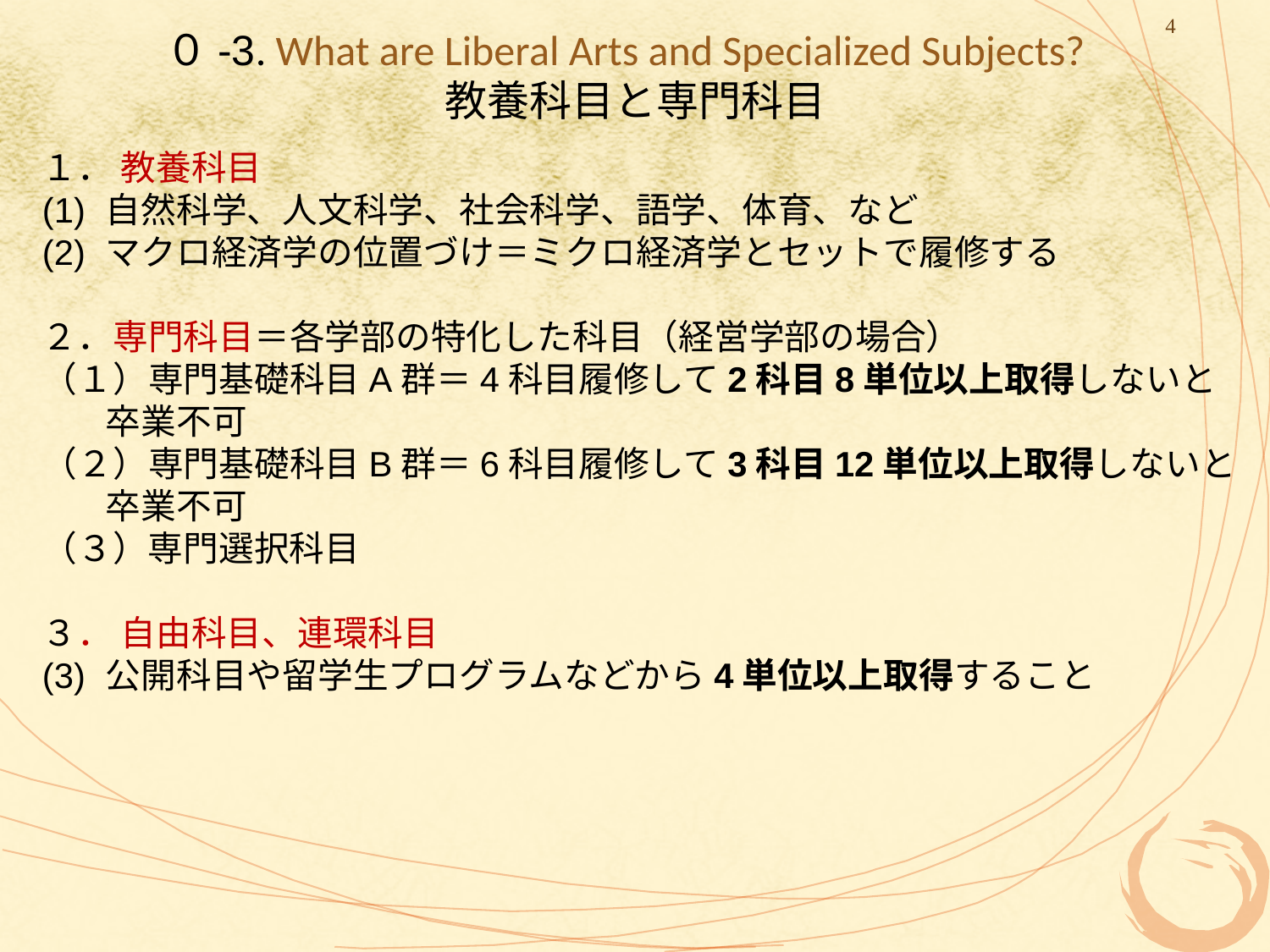

# ０-3. What are Liberal Arts and Specialized Subjects? 教養科目と専門科目
4
１． 教養科目
自然科学、人文科学、社会科学、語学、体育、など
マクロ経済学の位置づけ＝ミクロ経済学とセットで履修する

２．専門科目＝各学部の特化した科目（経営学部の場合）
（１）専門基礎科目A群＝4科目履修して2科目8単位以上取得しないと卒業不可
（２）専門基礎科目B群＝6科目履修して3科目12単位以上取得しないと卒業不可
（３）専門選択科目

３． 自由科目、連環科目
公開科目や留学生プログラムなどから4単位以上取得すること